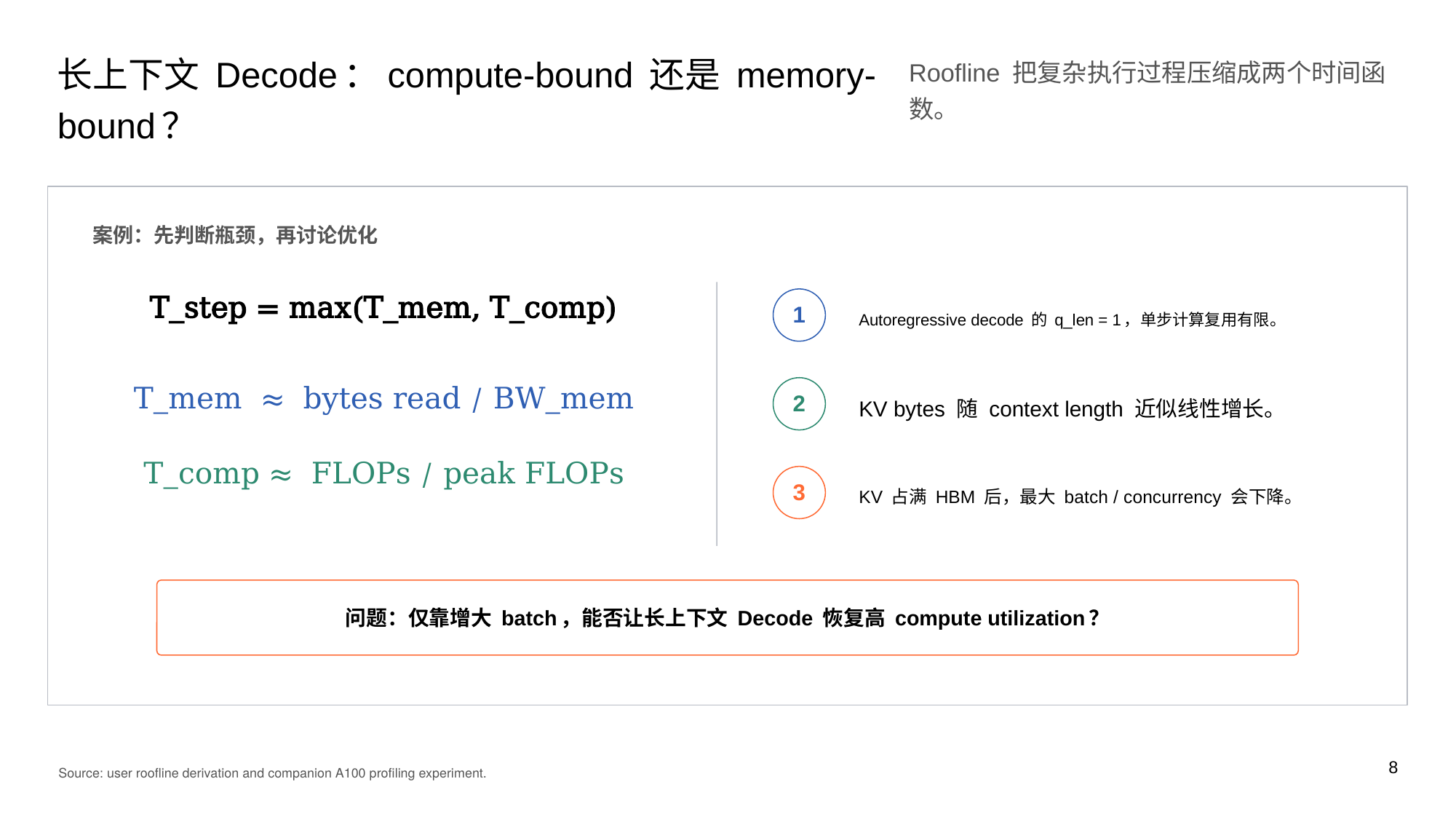

长上下文 Decode：compute-bound 还是 memory-bound？
Roofline 把复杂执行过程压缩成两个时间函数。

案例：先判断瓶颈，再讨论优化

T_step = max(T_mem, T_comp)
1
Autoregressive decode 的 q_len = 1，单步计算复用有限。
2
T_mem  ≈  bytes read / BW_mem
KV bytes 随 context length 近似线性增长。
T_comp ≈  FLOPs / peak FLOPs
3
KV 占满 HBM 后，最大 batch / concurrency 会下降。

问题：仅靠增大 batch，能否让长上下文 Decode 恢复高 compute utilization？
8
Source: user roofline derivation and companion A100 profiling experiment.